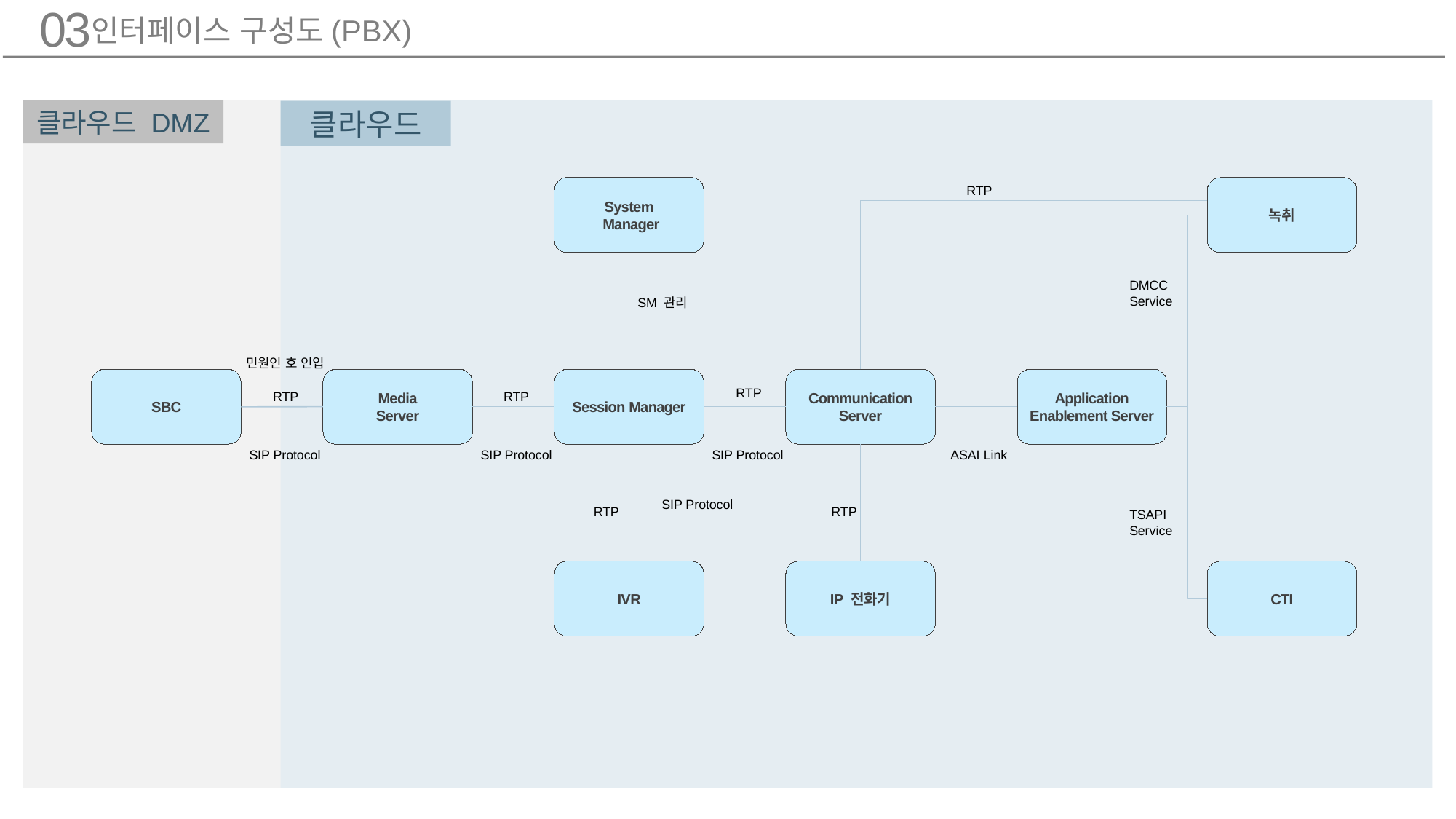

03
인터페이스 구성도(PBX)
클라우드 DMZ

클라우드
RTP
System
 Manager
녹취
DMCC
Service
SM 관리
민원인 호 인입
Application
Enablement Server
SBC
Media
Server
Session Manager
Communication
Server
RTP
RTP
RTP
SIP Protocol
SIP Protocol
ASAI Link
SIP Protocol
SIP Protocol
RTP
RTP
TSAPI
Service
IVR
IP 전화기
CTI